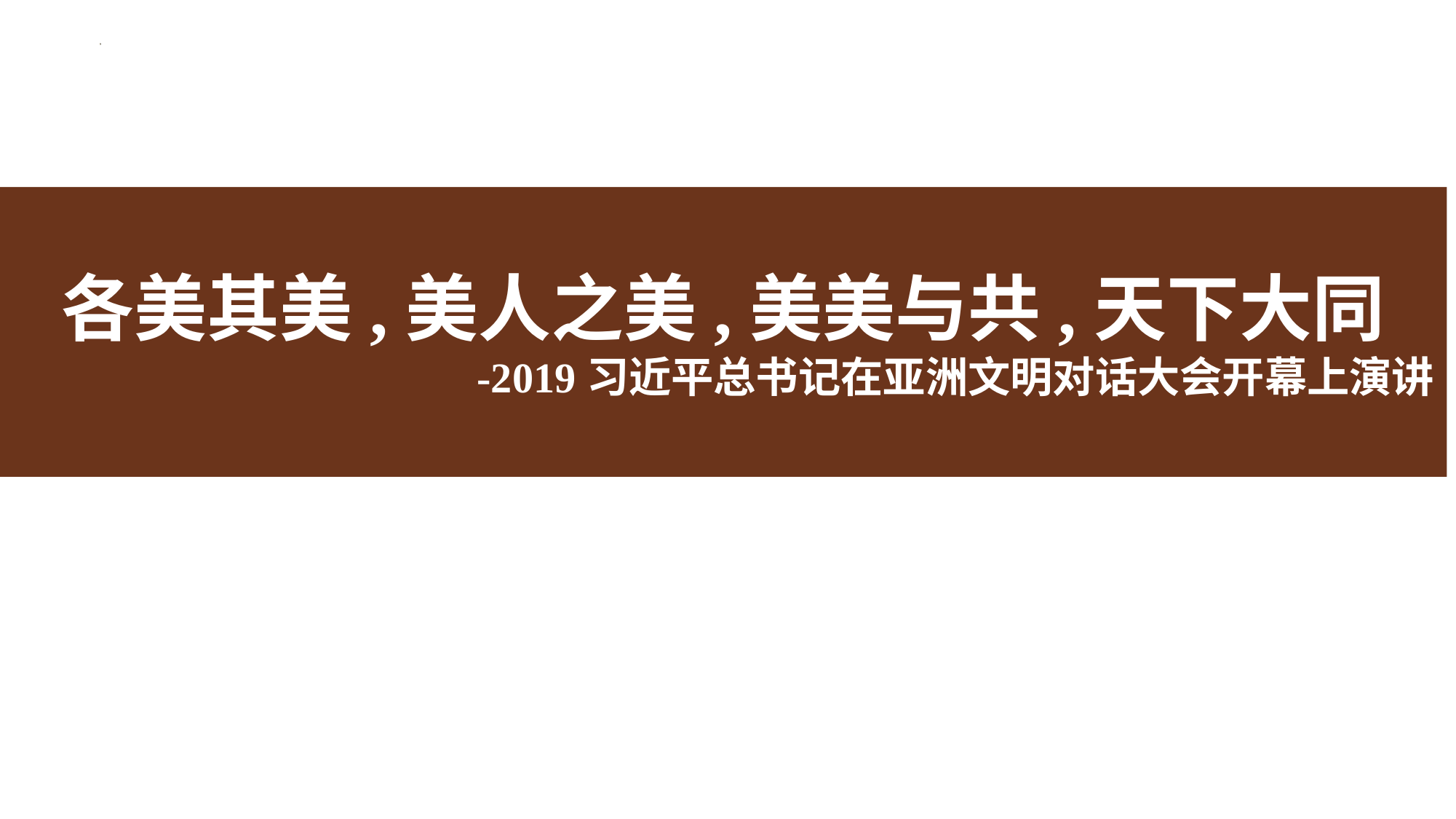

各美其美,美人之美,美美与共,天下大同
                                            -2019习近平总书记在亚洲文明对话大会开幕上演讲